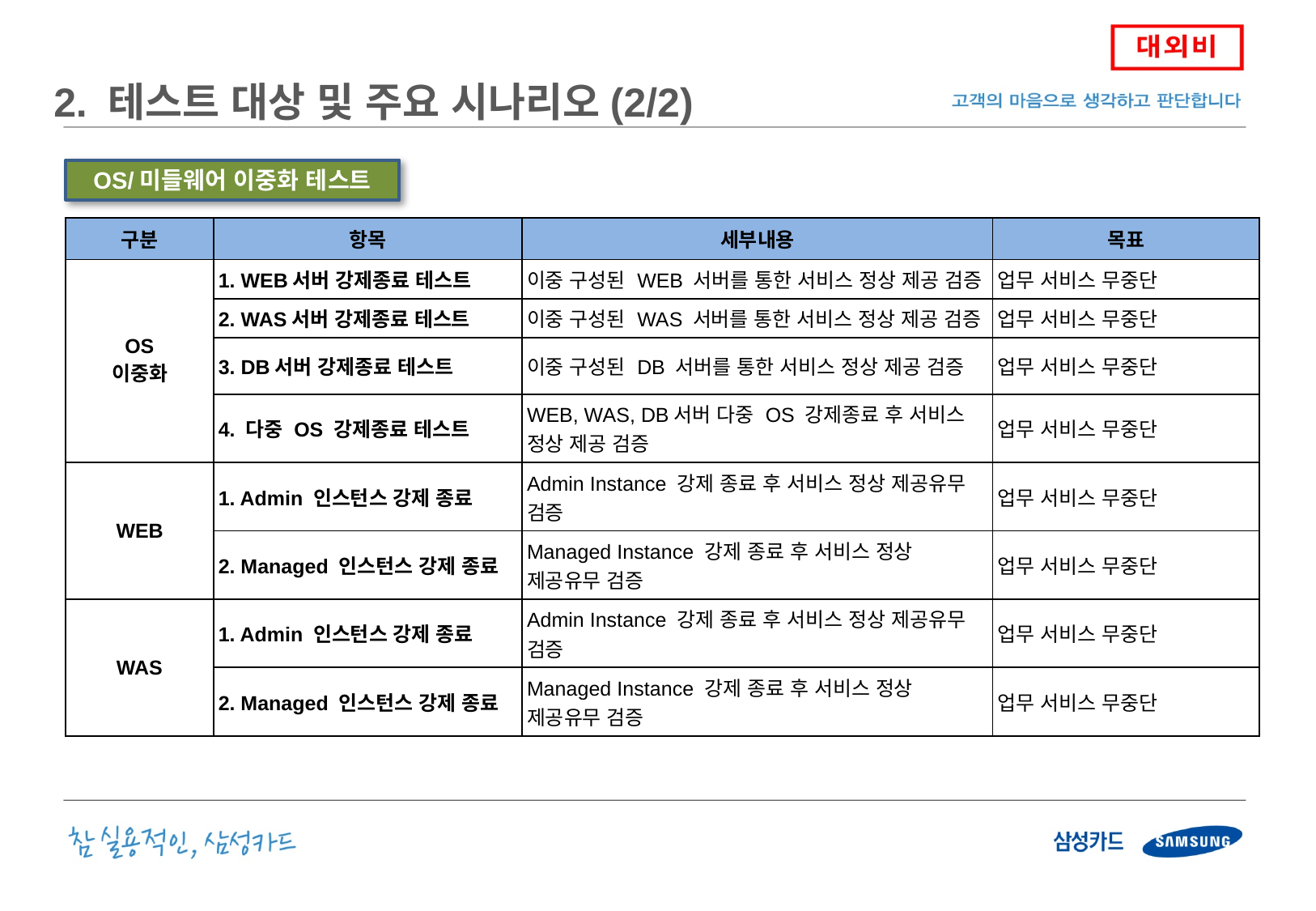

2. 테스트 대상 및 주요 시나리오(2/2)
OS/미들웨어 이중화 테스트
| 구분 | 항목 | 세부내용 | 목표 |
| --- | --- | --- | --- |
| OS 이중화 | 1. WEB서버 강제종료 테스트 | 이중 구성된 WEB 서버를 통한 서비스 정상 제공 검증 | 업무 서비스 무중단 |
|  | 2. WAS서버 강제종료 테스트 | 이중 구성된 WAS 서버를 통한 서비스 정상 제공 검증 | 업무 서비스 무중단 |
|  | 3. DB서버 강제종료 테스트 | 이중 구성된 DB 서버를 통한 서비스 정상 제공 검증 | 업무 서비스 무중단 |
|  | 4. 다중 OS 강제종료 테스트 | WEB, WAS, DB서버 다중 OS 강제종료 후 서비스 정상 제공 검증 | 업무 서비스 무중단 |
| WEB | 1. Admin 인스턴스 강제 종료 | Admin Instance 강제 종료 후 서비스 정상 제공유무 검증 | 업무 서비스 무중단 |
|  | 2. Managed 인스턴스 강제 종료 | Managed Instance 강제 종료 후 서비스 정상 제공유무 검증 | 업무 서비스 무중단 |
| WAS | 1. Admin 인스턴스 강제 종료 | Admin Instance 강제 종료 후 서비스 정상 제공유무 검증 | 업무 서비스 무중단 |
|  | 2. Managed 인스턴스 강제 종료 | Managed Instance 강제 종료 후 서비스 정상 제공유무 검증 | 업무 서비스 무중단 |